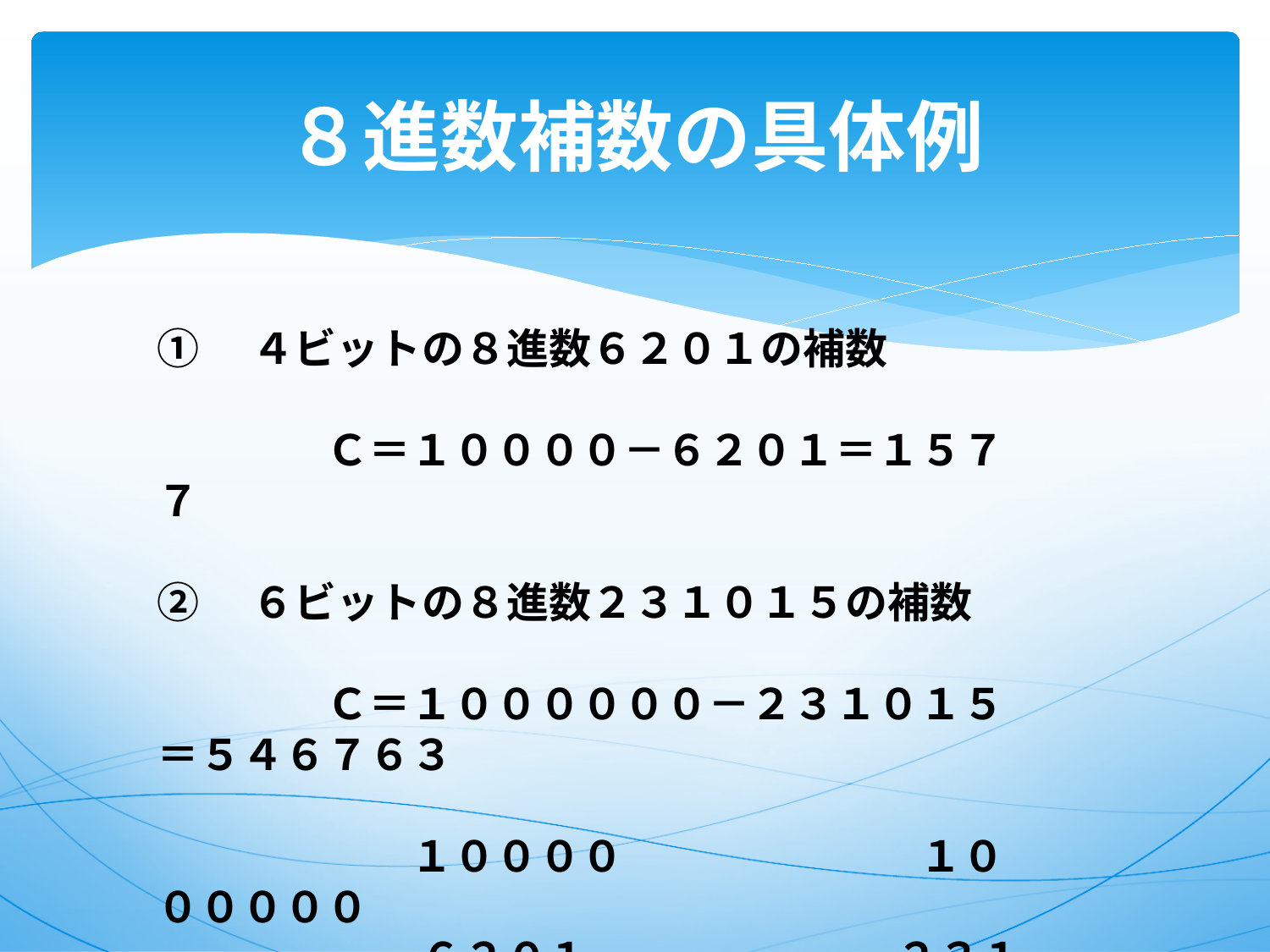

# ８進数補数の具体例
①　４ビットの８進数６２０１の補数

　　　　Ｃ＝１００００－６２０１＝１５７７

②　６ビットの８進数２３１０１５の補数

　　　　Ｃ＝１００００００－２３１０１５＝５４６７６３

　　　　　　１００００　　　　　　　１００００００
　　　　　－ ６２０１　　　　　　－ ２３１０１５
　　　　　　　１５７７　　　　　　　　５４６７６３